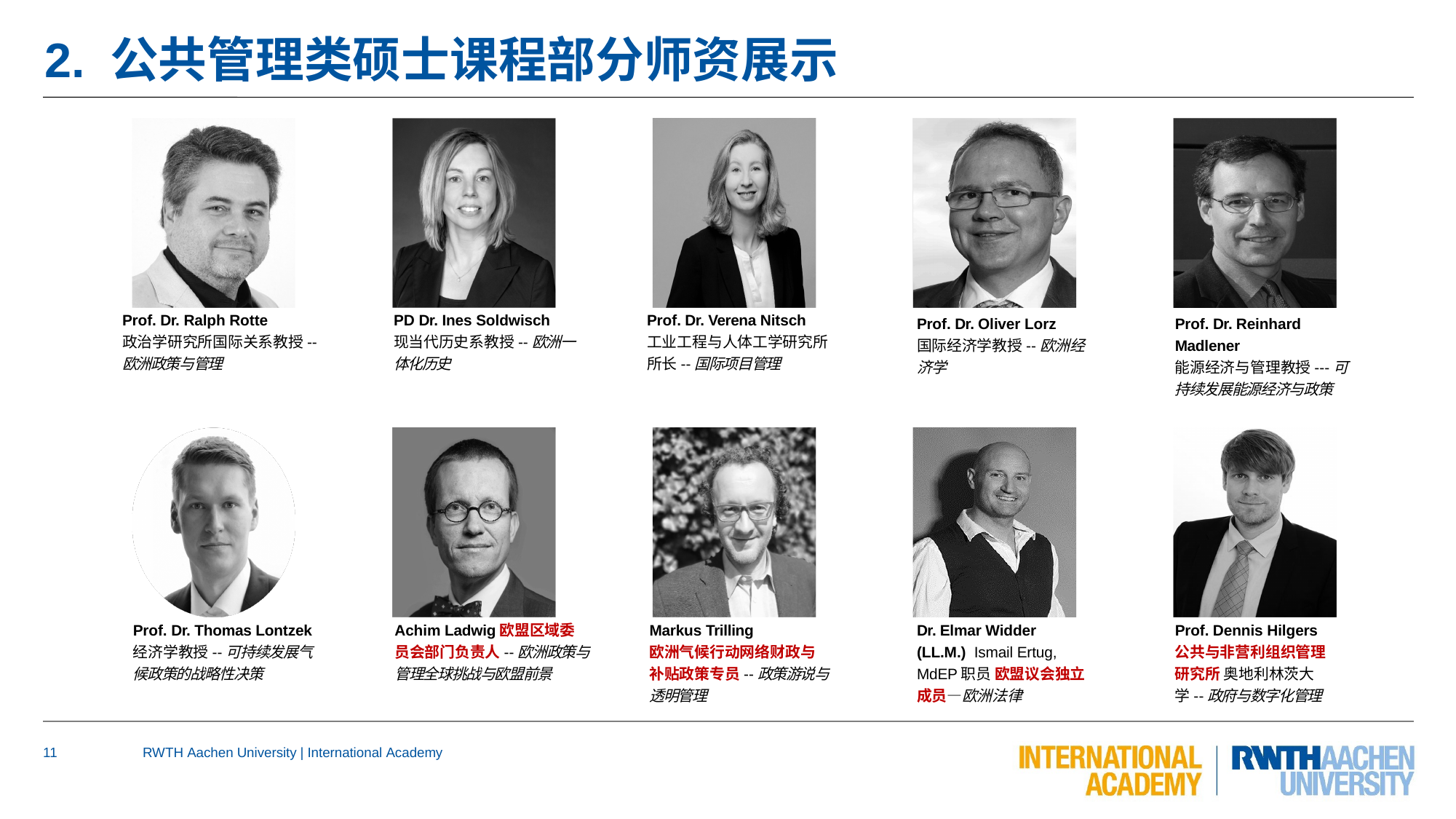

# 2. 公共管理类硕士课程部分师资展示

Prof. Dr. Ralph Rotte
政治学研究所国际关系教授--欧洲政策与管理
PD Dr. Ines Soldwisch
现当代历史系教授--欧洲一体化历史
Prof. Dr. Verena Nitsch
工业工程与人体工学研究所所长--国际项目管理
Prof. Dr. Oliver Lorz
国际经济学教授--欧洲经济学
Prof. Dr. Reinhard Madlener
能源经济与管理教授---可持续发展能源经济与政策

Prof. Dr. Thomas Lontzek
经济学教授--可持续发展气候政策的战略性决策

Achim Ladwig欧盟区域委员会部门负责人--欧洲政策与管理全球挑战与欧盟前景

Markus Trilling
欧洲气候行动网络财政与 补贴政策专员--政策游说与透明管理

Dr. Elmar Widder (LL.M.)  Ismail Ertug, MdEP职员 欧盟议会独立成员—欧洲法律
Prof. Dennis Hilgers
公共与非营利组织管理研究所 奥地利林茨大学--政府与数字化管理
11
RWTH Aachen University | International Academy